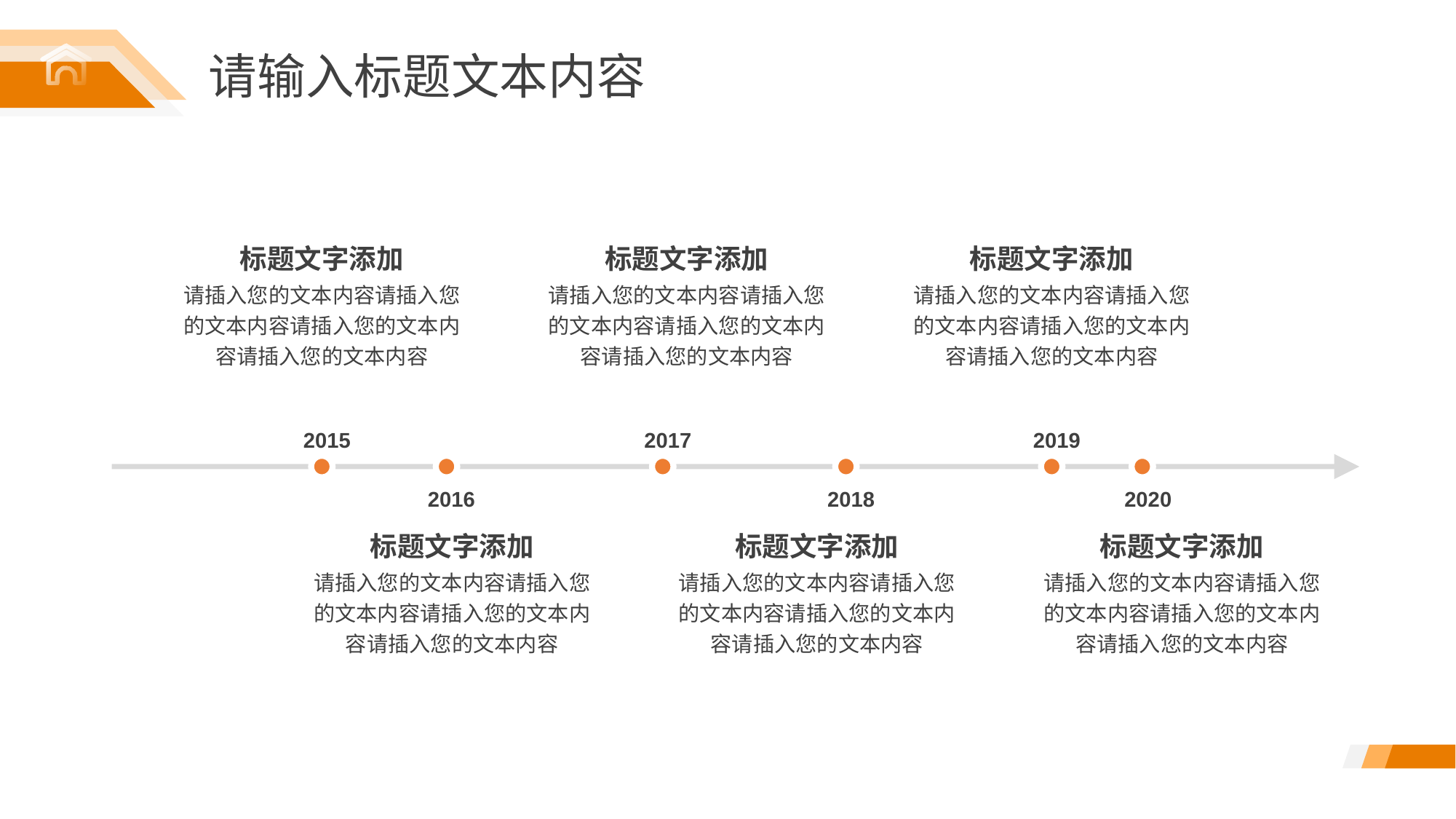

标题文字添加
请插入您的文本内容请插入您的文本内容请插入您的文本内容请插入您的文本内容
标题文字添加
请插入您的文本内容请插入您的文本内容请插入您的文本内容请插入您的文本内容
标题文字添加
请插入您的文本内容请插入您的文本内容请插入您的文本内容请插入您的文本内容
2015
2017
2019

2016
2018
2020
标题文字添加
请插入您的文本内容请插入您的文本内容请插入您的文本内容请插入您的文本内容
标题文字添加
请插入您的文本内容请插入您的文本内容请插入您的文本内容请插入您的文本内容
标题文字添加
请插入您的文本内容请插入您的文本内容请插入您的文本内容请插入您的文本内容